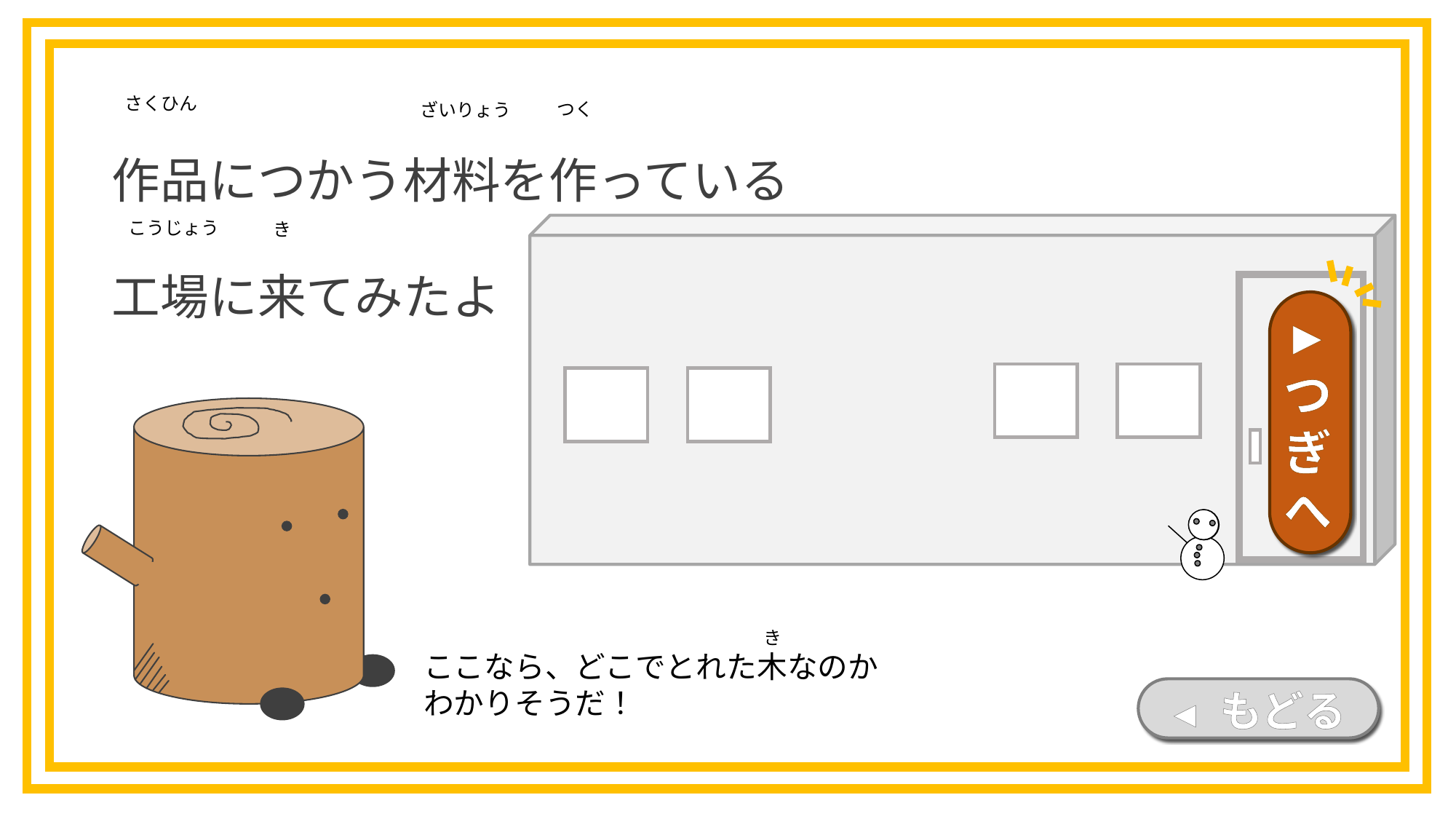

作品につかう材料を作っている
工場に来てみたよ
さくひん
つく
ざいりょう
こうじょう
き

►つぎへ

き
ここなら、どこでとれた木なのか
わかりそうだ！
◄ もどる